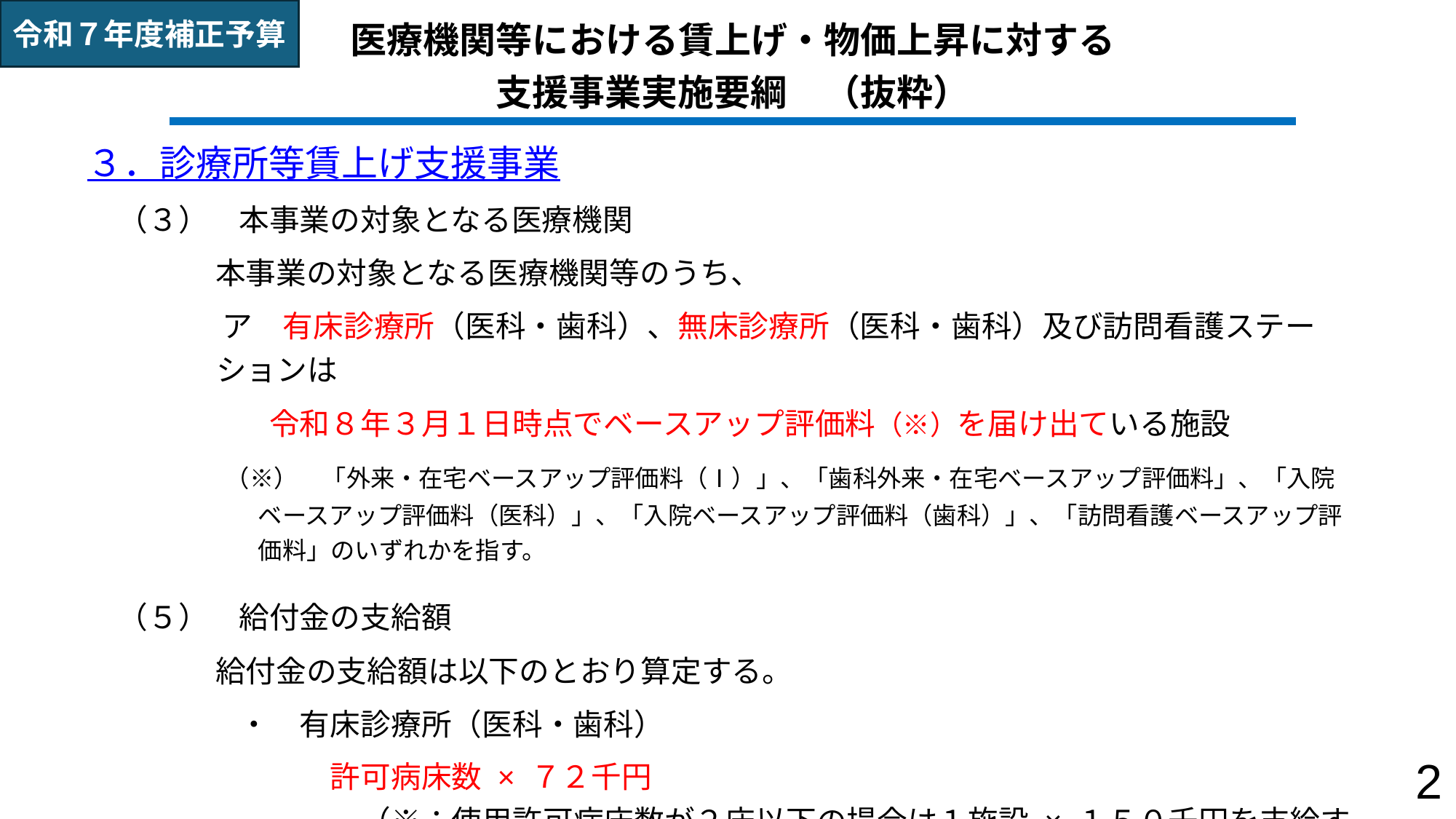

令和７年度補正予算
| 医療機関等における賃上げ・物価上昇に対する 支援事業実施要綱　（抜粋） |
| --- |
| ３．診療所等賃上げ支援事業 　（３）　本事業の対象となる医療機関 　　　　 本事業の対象となる医療機関等のうち、 　　　　 ア　有床診療所（医科・歯科）、無床診療所（医科・歯科）及び訪問看護ステーションは 　　　　　　令和８年３月１日時点でベースアップ評価料（※）を届け出ている施設 　（※）　「外来・在宅ベースアップ評価料（Ⅰ）」、「歯科外来・在宅ベースアップ評価料」、「入院ベースアップ評価料（医科）」、「入院ベースアップ評価料（歯科）」、「訪問看護ベースアップ評価料」のいずれかを指す。 　（５）　給付金の支給額 　　　　 給付金の支給額は以下のとおり算定する。 　　　　　・　有床診療所（医科・歯科） 　　　　　　　　許可病床数 × ７２千円 　　　　　　　　　（※：使用許可病床数が２床以下の場合は１施設 × １５０千円を支給する。） 　　　　　・　無床診療所（医科・歯科） 　　　　　　　　１施設 × １５０千円 |
| --- |
2